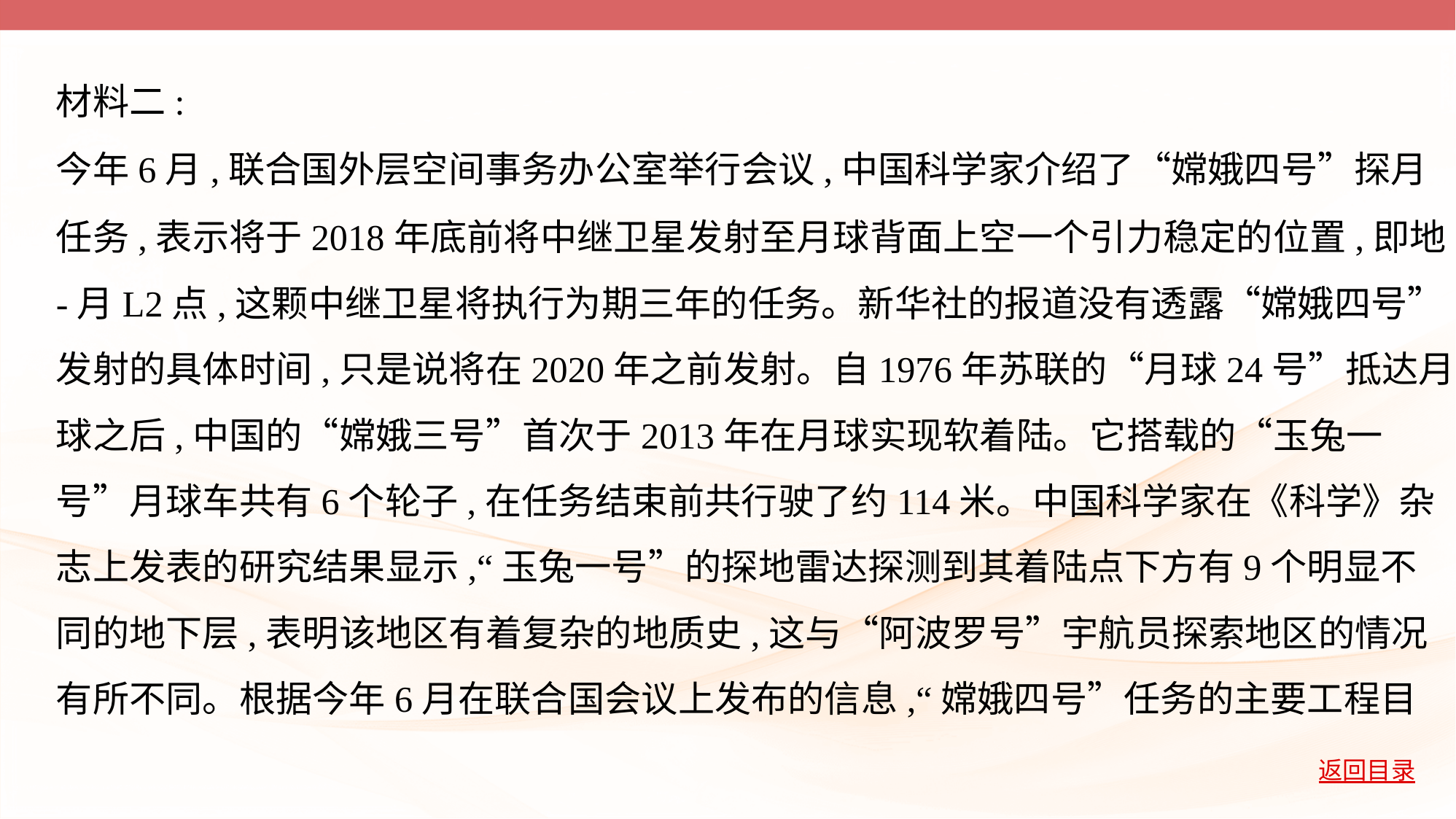

材料二:
今年6月,联合国外层空间事务办公室举行会议,中国科学家介绍了“嫦娥四号”探月
任务,表示将于2018年底前将中继卫星发射至月球背面上空一个引力稳定的位置,即地
-月L2点,这颗中继卫星将执行为期三年的任务。新华社的报道没有透露“嫦娥四号”
发射的具体时间,只是说将在2020年之前发射。自1976年苏联的“月球24号”抵达月
球之后,中国的“嫦娥三号”首次于2013年在月球实现软着陆。它搭载的“玉兔一
号”月球车共有6个轮子,在任务结束前共行驶了约114米。中国科学家在《科学》杂
志上发表的研究结果显示,“玉兔一号”的探地雷达探测到其着陆点下方有9个明显不
同的地下层,表明该地区有着复杂的地质史,这与“阿波罗号”宇航员探索地区的情况
有所不同。根据今年6月在联合国会议上发布的信息,“嫦娥四号”任务的主要工程目